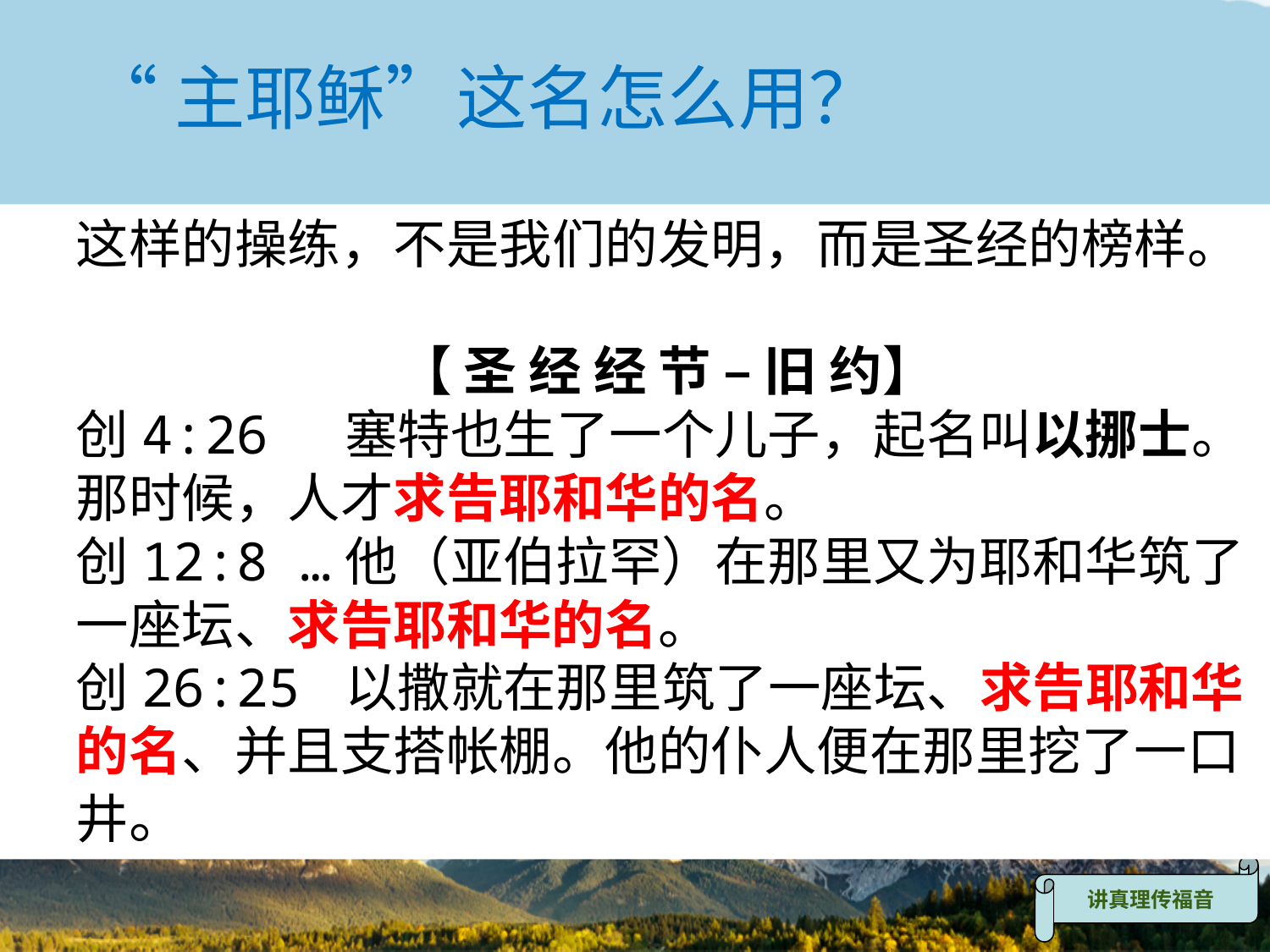

“主耶稣”这名怎么用？
这样的操练，不是我们的发明，而是圣经的榜样。

【 圣 经 经 节 – 旧 约】
创4:26  塞特也生了一个儿子，起名叫以挪士。那时候，人才求告耶和华的名。
创12:8 …他（亚伯拉罕）在那里又为耶和华筑了一座坛、求告耶和华的名。
创26:25 以撒就在那里筑了一座坛、求告耶和华的名、并且支搭帐棚。他的仆人便在那里挖了一口井。
讲真理传福音